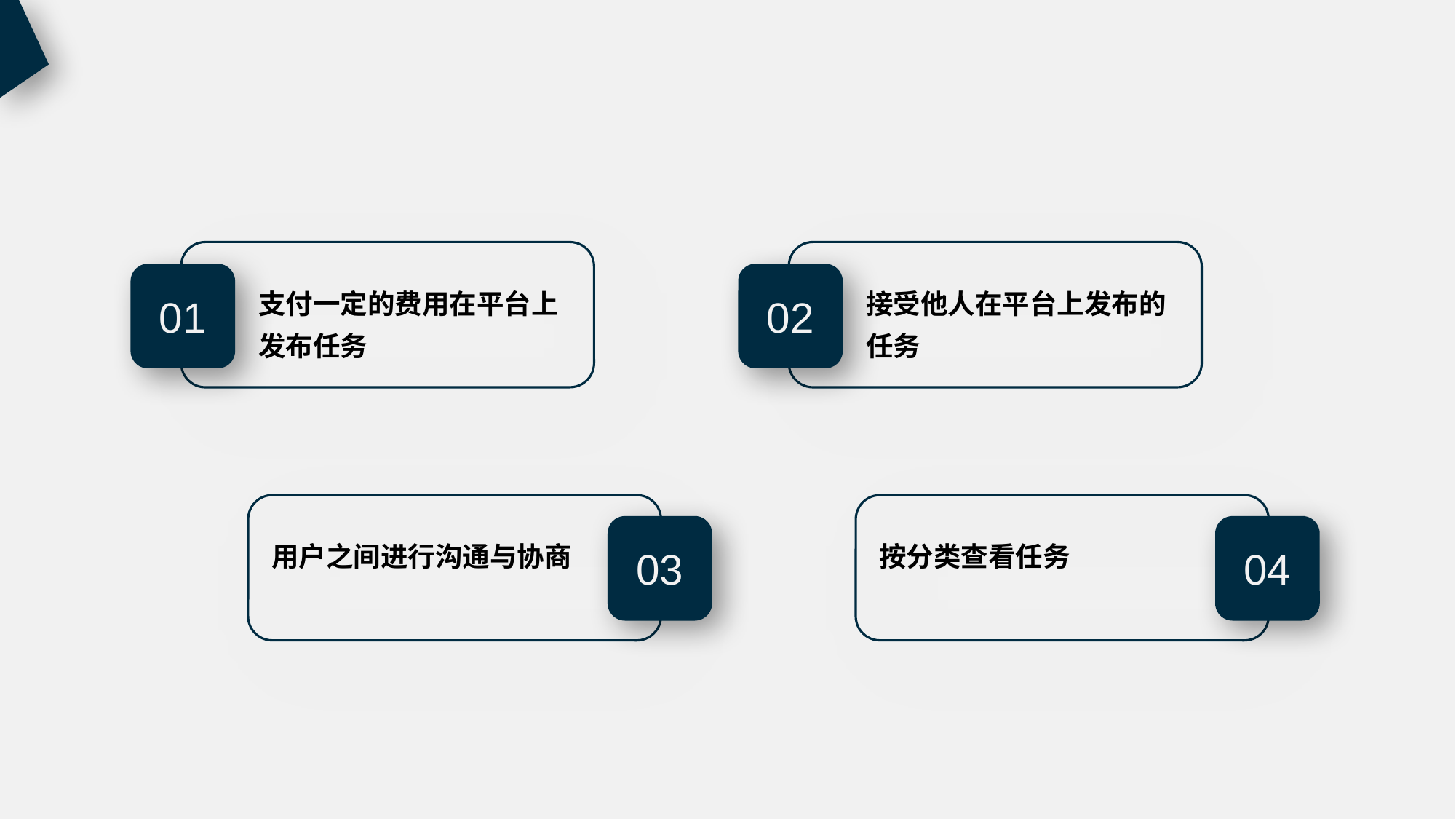

01
02
支付一定的费用在平台上发布任务
接受他人在平台上发布的任务

03
04
用户之间进行沟通与协商
按分类查看任务